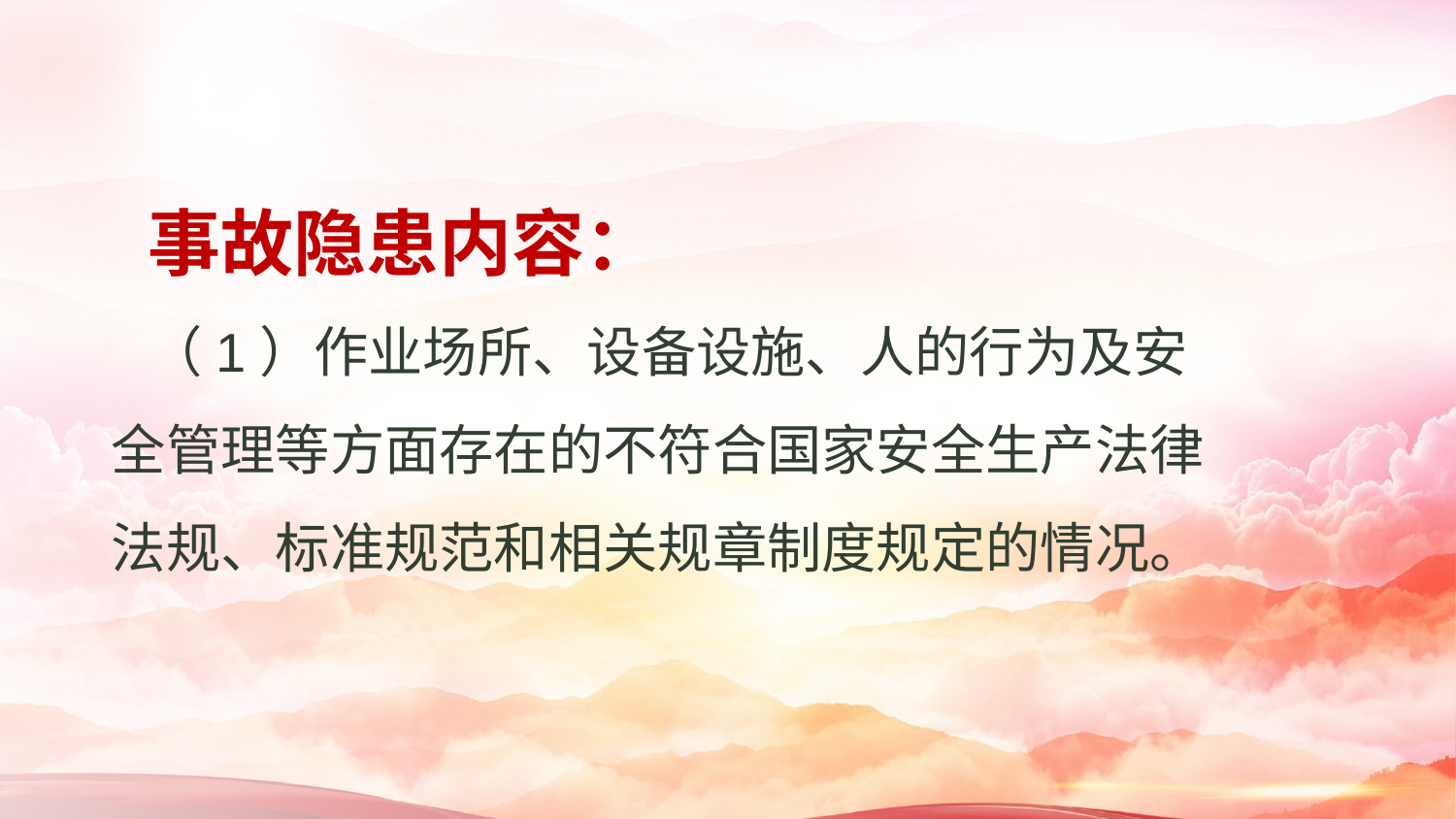

事故隐患内容：
（1）作业场所、设备设施、人的行为及安全管理等方面存在的不符合国家安全生产法律法规、标准规范和相关规章制度规定的情况。